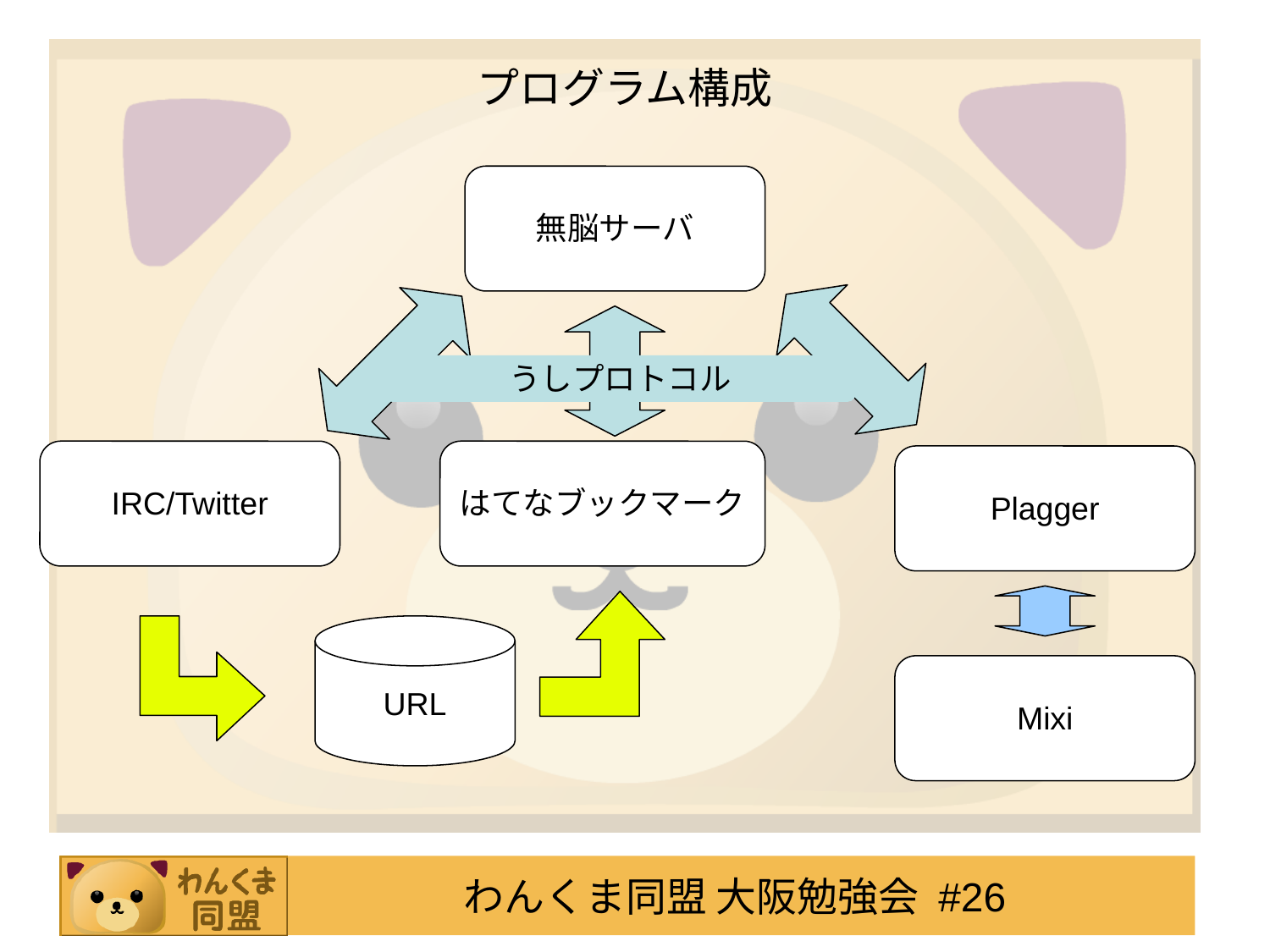

プログラム構成
無脳サーバ

うしプロトコル
IRC/Twitter
はてなブックマーク
Plagger

URL
Mixi